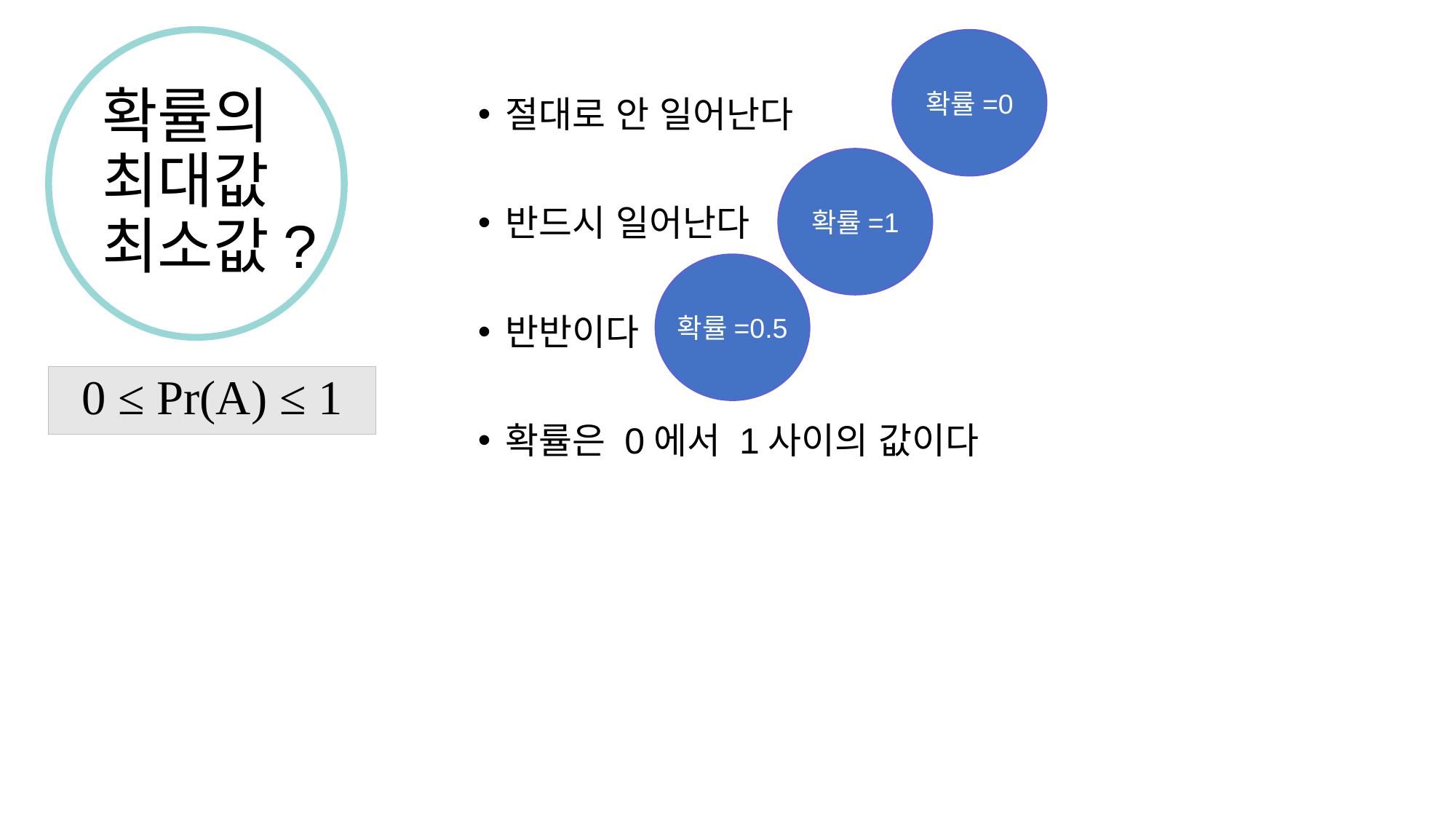

확률=0
# 확률의 최대값 최소값?
절대로 안 일어난다

반드시 일어난다

반반이다

확률은 0에서 1사이의 값이다
확률=1
확률=0.5
0 ≤ Pr(A) ≤ 1